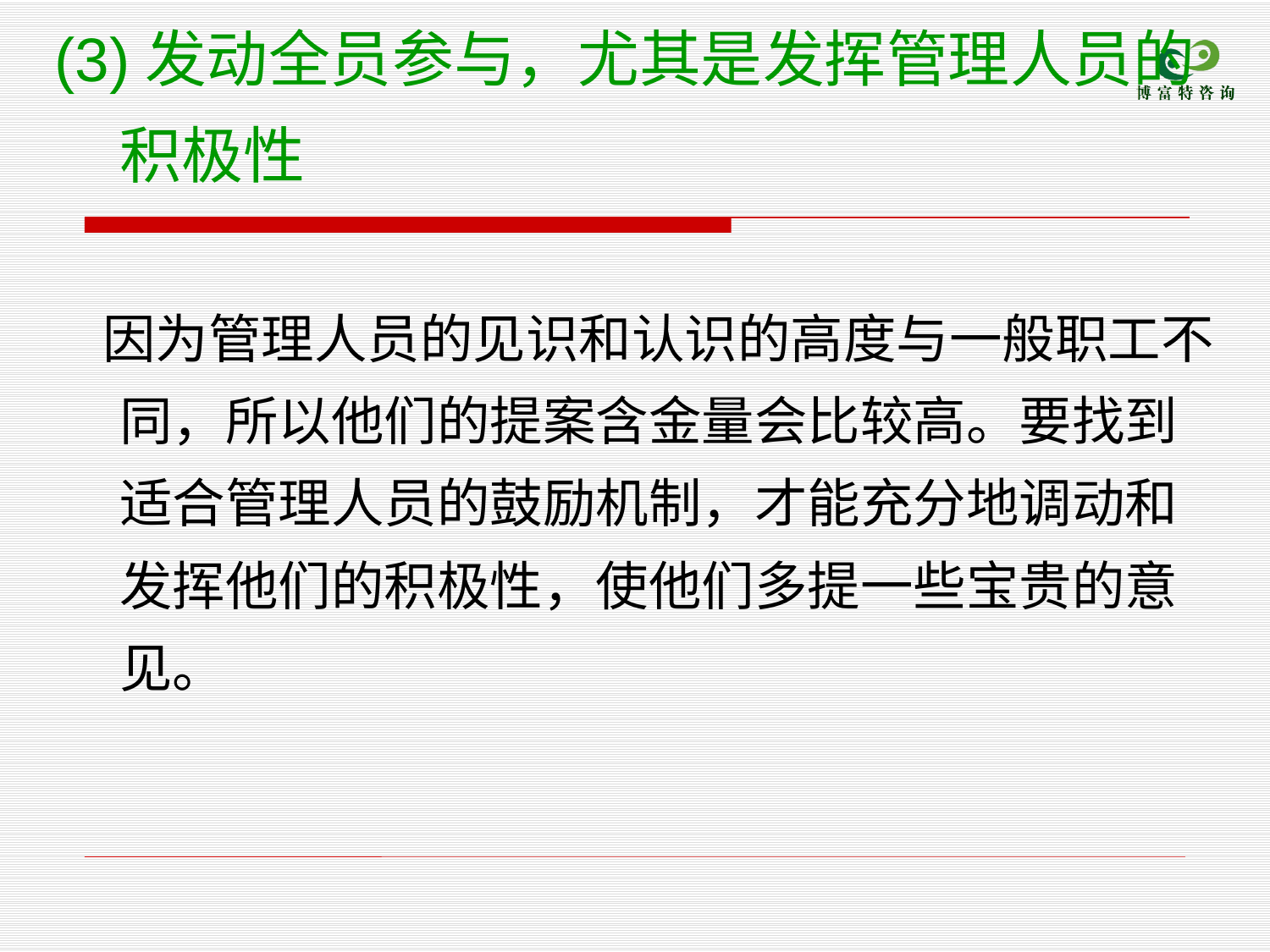

(3)发动全员参与，尤其是发挥管理人员的积极性

   因为管理人员的见识和认识的高度与一般职工不同，所以他们的提案含金量会比较高。要找到适合管理人员的鼓励机制，才能充分地调动和发挥他们的积极性，使他们多提一些宝贵的意见。

401